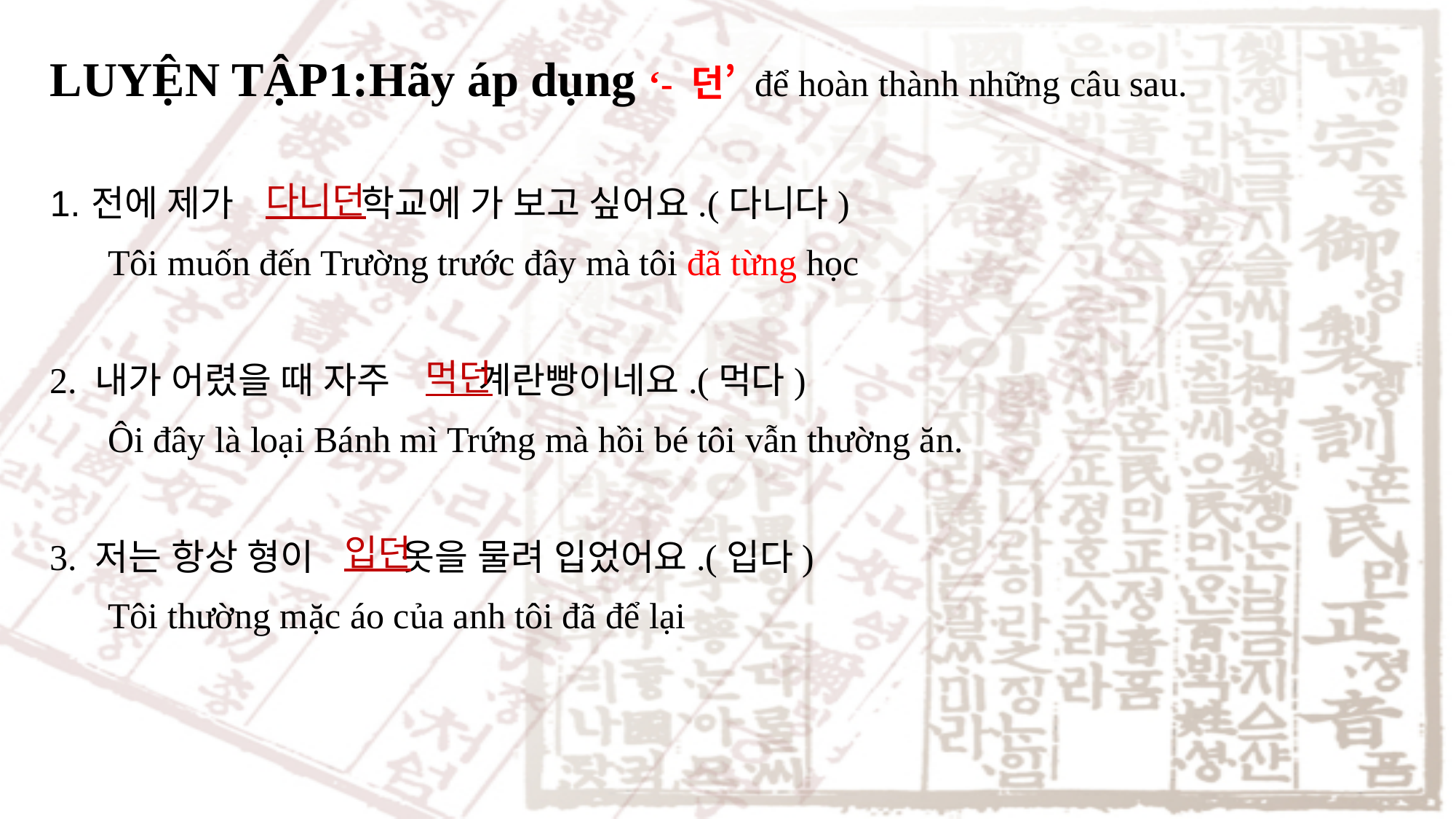

LUYỆN TẬP1:Hãy áp dụng ‘- 던’ để hoàn thành những câu sau.

전에 제가             학교에 가 보고 싶어요.(다니다)
Tôi muốn đến Trường trước đây mà tôi đã từng học

2. 내가 어렸을 때 자주         계란빵이네요.(먹다)
Ôi đây là loại Bánh mì Trứng mà hồi bé tôi vẫn thường ăn.

3. 저는 항상 형이         옷을 물려 입었어요.(입다)
Tôi thường mặc áo của anh tôi đã để lại
다니던
먹던
입던